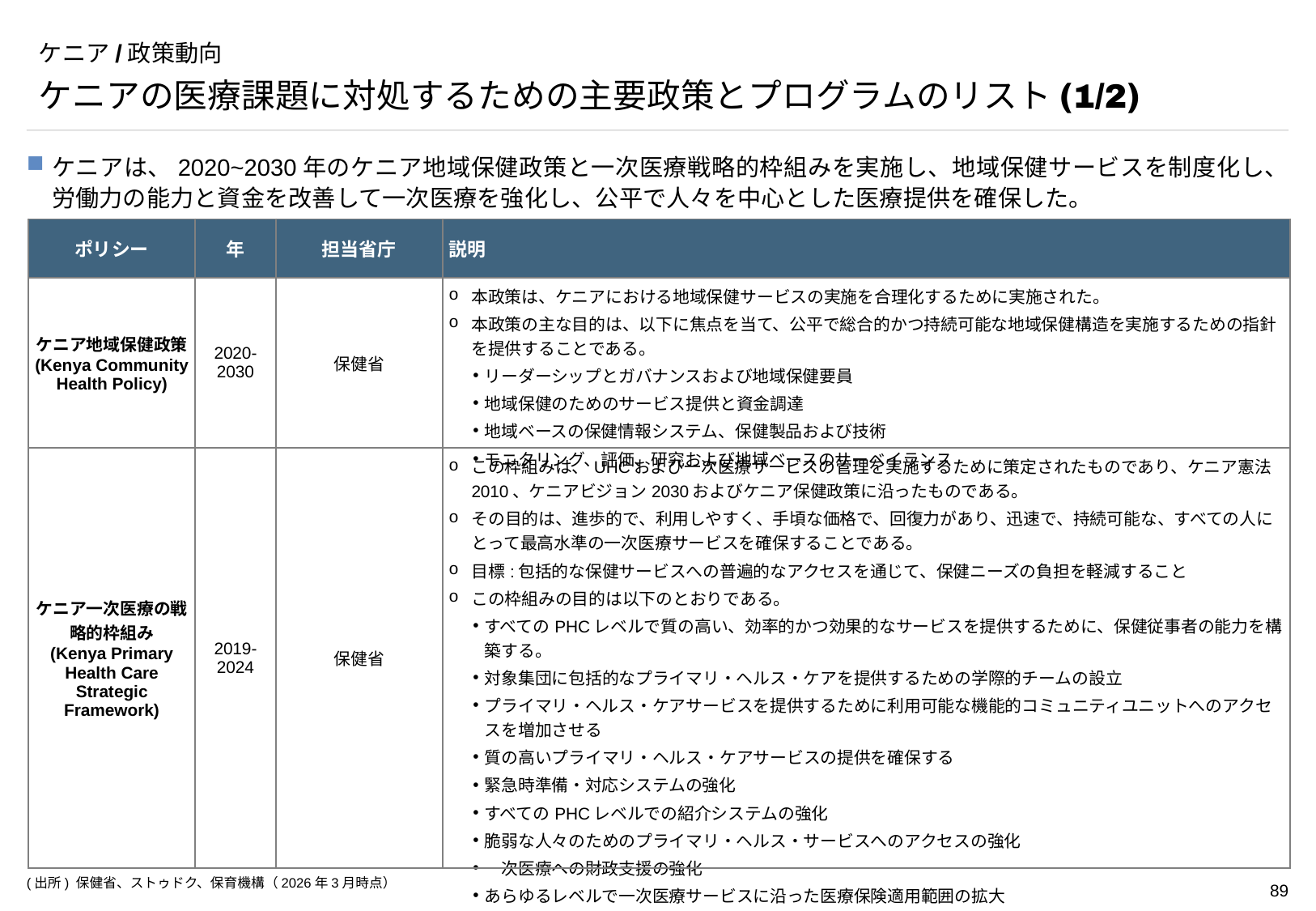

# ケニア/政策動向
ケニアの医療課題に対処するための主要政策とプログラムのリスト(1/2)
ケニアは、2020~2030年のケニア地域保健政策と一次医療戦略的枠組みを実施し、地域保健サービスを制度化し、労働力の能力と資金を改善して一次医療を強化し、公平で人々を中心とした医療提供を確保した。
| ポリシー | 年 | 担当省庁 | 説明 |
| --- | --- | --- | --- |
| ケニア地域保健政策 (Kenya Community Health Policy) | 2020-2030 | 保健省 | 本政策は、ケニアにおける地域保健サービスの実施を合理化するために実施された。 本政策の主な目的は、以下に焦点を当て、公平で総合的かつ持続可能な地域保健構造を実施するための指針を提供することである。 リーダーシップとガバナンスおよび地域保健要員 地域保健のためのサービス提供と資金調達 地域ベースの保健情報システム、保健製品および技術 モニタリング、評価、研究および地域ベースのサーベイランス |
| ケニア一次医療の戦略的枠組み (Kenya Primary Health Care Strategic Framework) | 2019-2024 | 保健省 | この枠組みは、UHCおよび一次医療サービスの管理を実施するために策定されたものであり、ケニア憲法2010、ケニアビジョン2030およびケニア保健政策に沿ったものである。 その目的は、進歩的で、利用しやすく、手頃な価格で、回復力があり、迅速で、持続可能な、すべての人にとって最高水準の一次医療サービスを確保することである。 目標:包括的な保健サービスへの普遍的なアクセスを通じて、保健ニーズの負担を軽減すること この枠組みの目的は以下のとおりである。 すべてのPHCレベルで質の高い、効率的かつ効果的なサービスを提供するために、保健従事者の能力を構築する。 対象集団に包括的なプライマリ・ヘルス・ケアを提供するための学際的チームの設立 プライマリ・ヘルス・ケアサービスを提供するために利用可能な機能的コミュニティユニットへのアクセスを増加させる 質の高いプライマリ・ヘルス・ケアサービスの提供を確保する 緊急時準備・対応システムの強化 すべてのPHCレベルでの紹介システムの強化 脆弱な人々のためのプライマリ・ヘルス・サービスへのアクセスの強化 一次医療への財政支援の強化 あらゆるレベルで一次医療サービスに沿った医療保険適用範囲の拡大 一次医療サービス提供のためのインフラの開発と改善 |
(出所) 保健省、ストゥドク、保育機構（2026年3月時点）